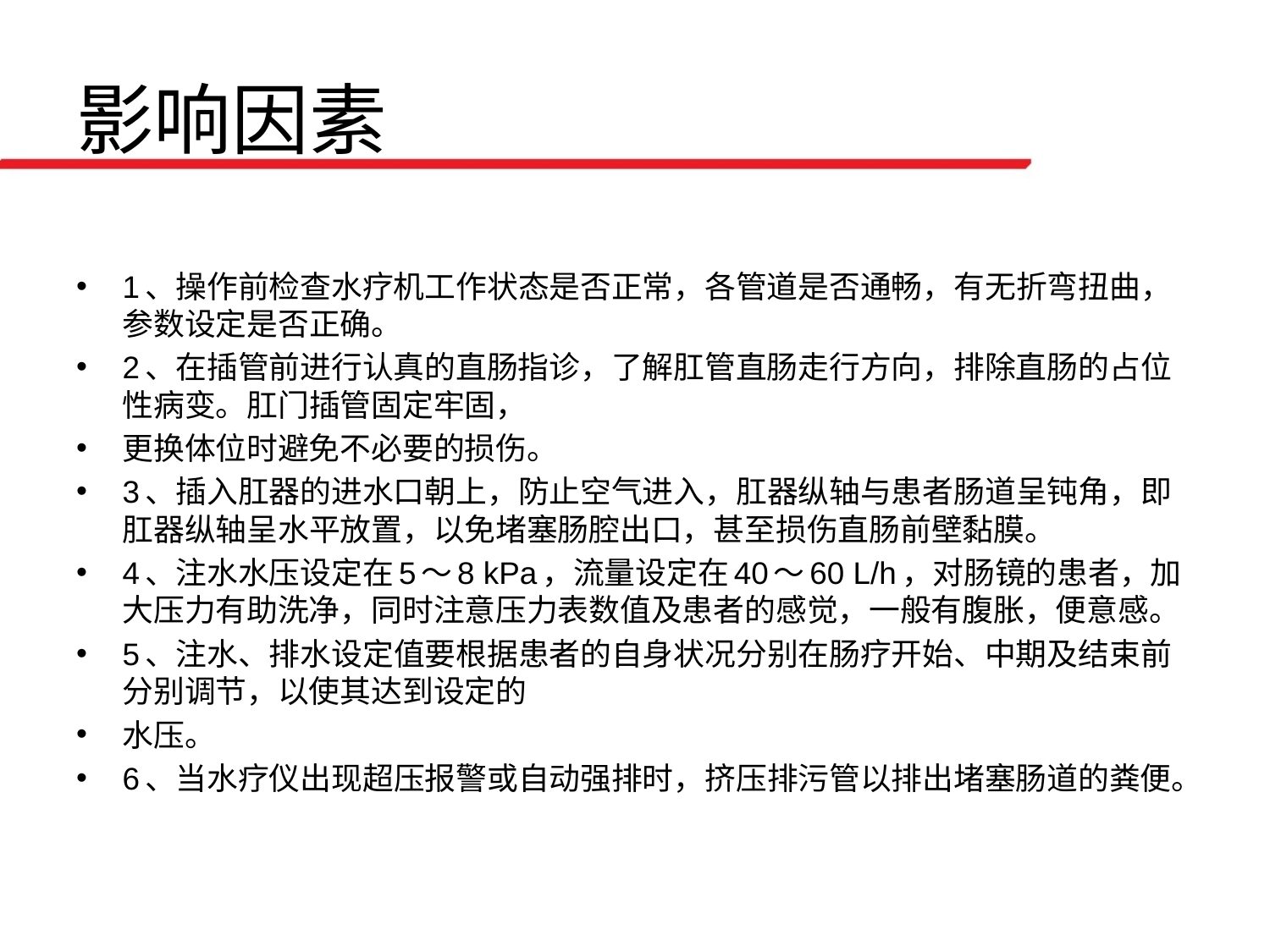

# 影响因素

1、操作前检查水疗机工作状态是否正常，各管道是否通畅，有无折弯扭曲，参数设定是否正确。
2、在插管前进行认真的直肠指诊，了解肛管直肠走行方向，排除直肠的占位性病变。肛门插管固定牢固，
更换体位时避免不必要的损伤。
3、插入肛器的进水口朝上，防止空气进入，肛器纵轴与患者肠道呈钝角，即肛器纵轴呈水平放置，以免堵塞肠腔出口，甚至损伤直肠前壁黏膜。
4、注水水压设定在5～8 kPa，流量设定在40～60 L/h，对肠镜的患者，加大压力有助洗净，同时注意压力表数值及患者的感觉，一般有腹胀，便意感。
5、注水、排水设定值要根据患者的自身状况分别在肠疗开始、中期及结束前分别调节，以使其达到设定的
水压。
6、当水疗仪出现超压报警或自动强排时，挤压排污管以排出堵塞肠道的粪便。